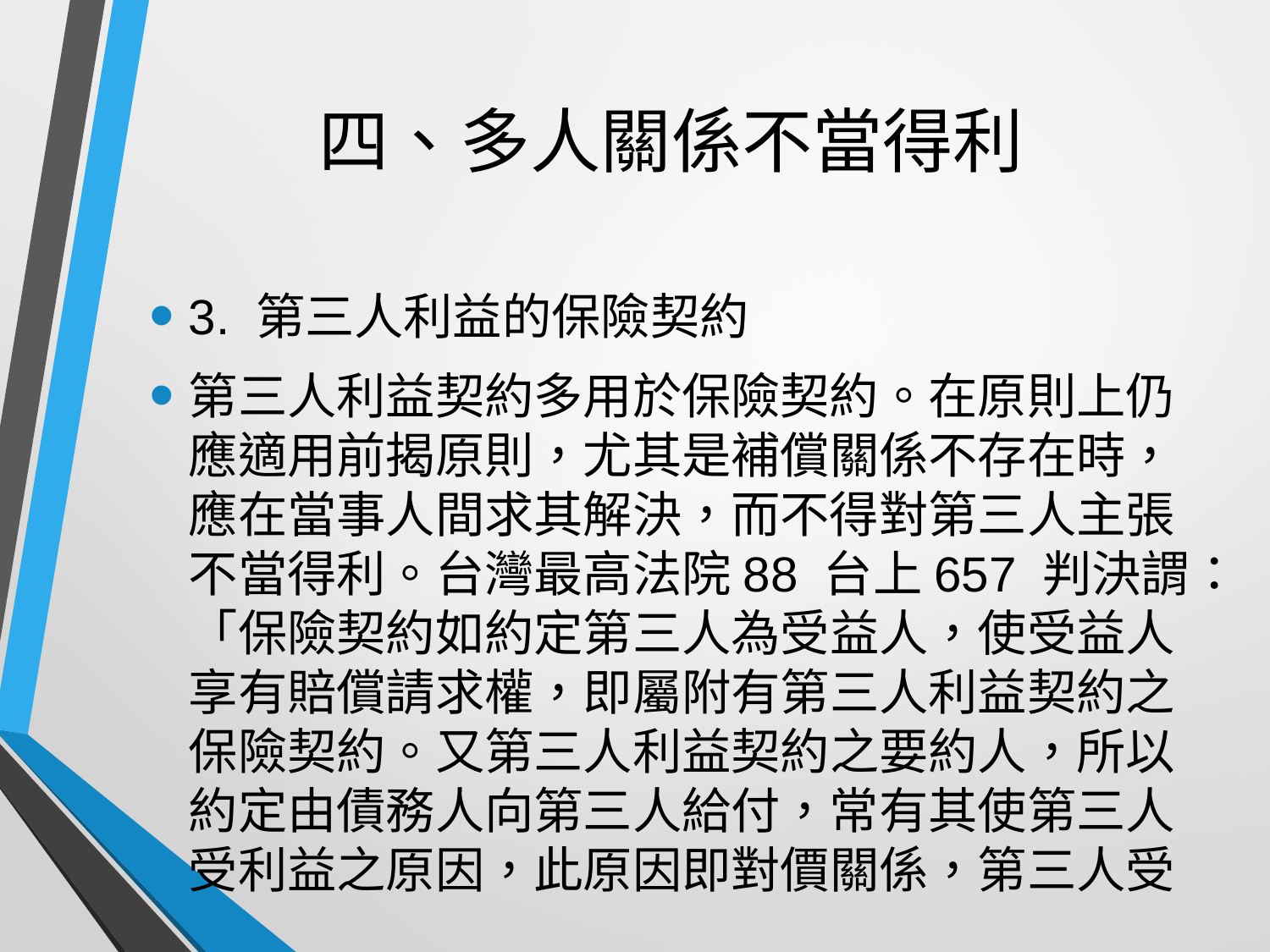

# 四、多人關係不當得利
3. 第三人利益的保險契約
第三人利益契約多用於保險契約。在原則上仍應適用前揭原則，尤其是補償關係不存在時，應在當事人間求其解決，而不得對第三人主張不當得利。台灣最高法院88 台上657 判決謂：「保險契約如約定第三人為受益人，使受益人享有賠償請求權，即屬附有第三人利益契約之保險契約。又第三人利益契約之要約人，所以約定由債務人向第三人給付，常有其使第三人受利益之原因，此原因即對價關係，第三人受